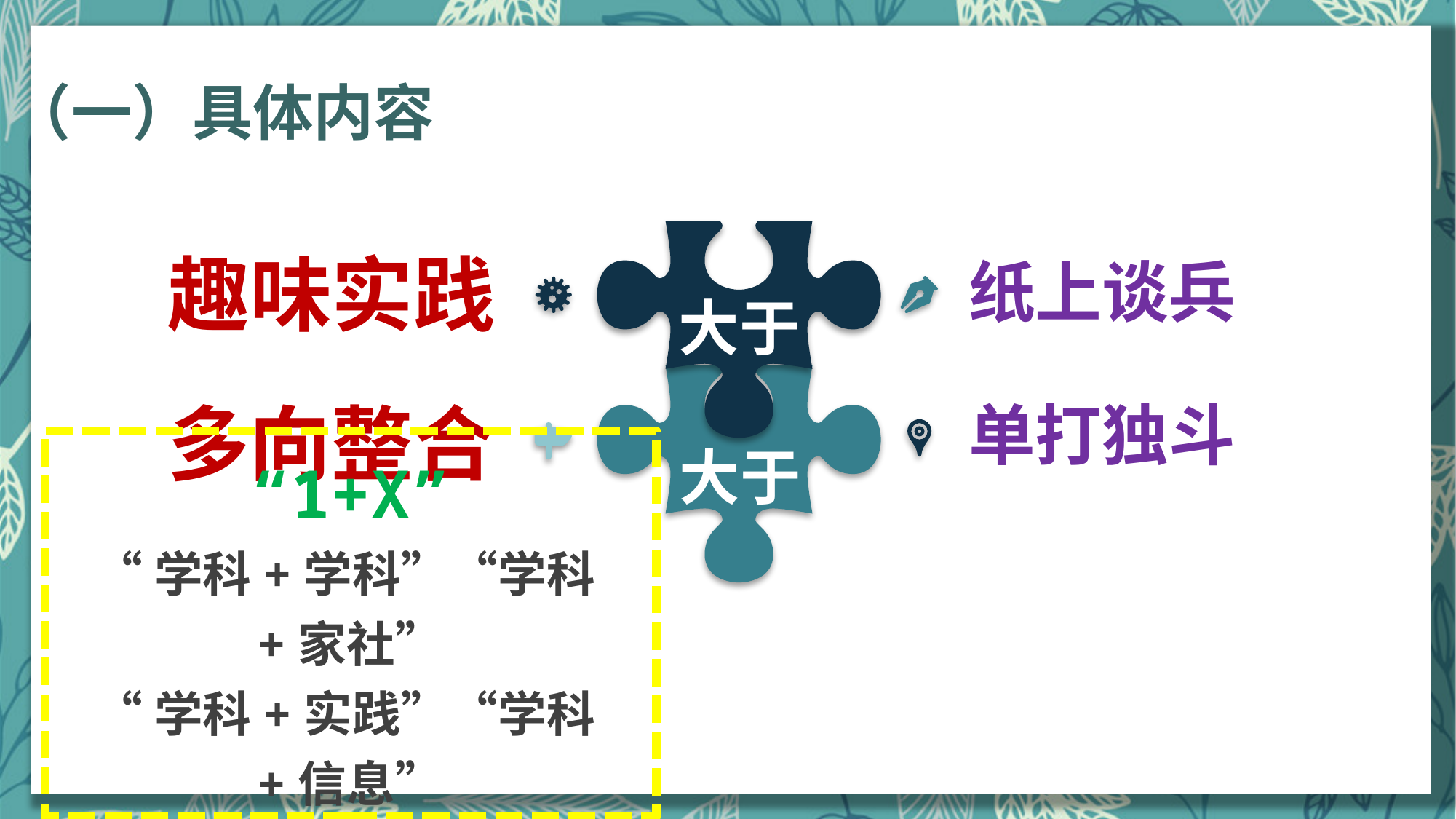

（一）具体内容

趣味实践
纸上谈兵
大于

多向整合
单打独斗

大于
“1+X”
“学科+学科”“学科+家社”
“学科+实践”“学科+信息”
大于